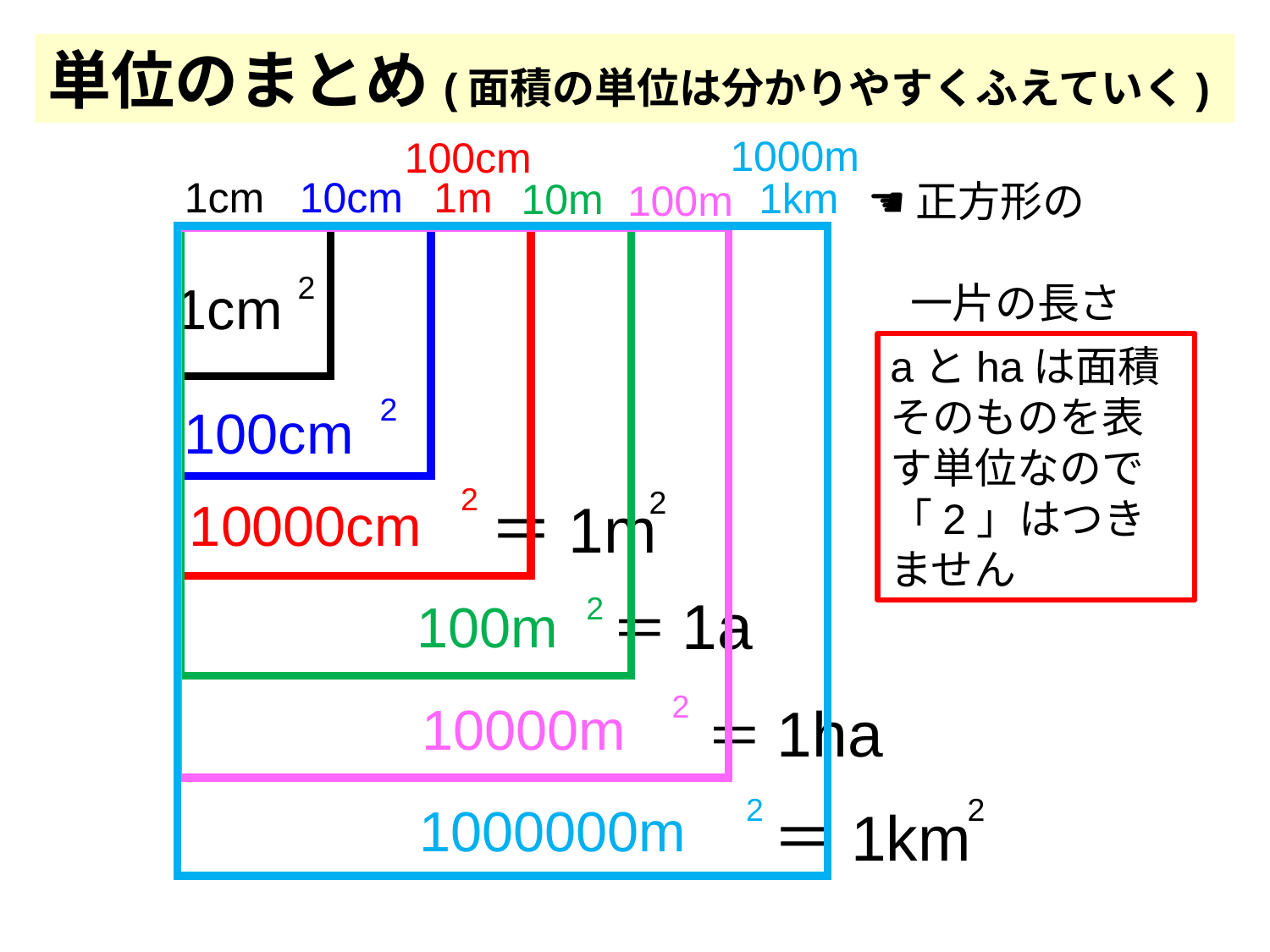

単位のまとめ(面積の単位は分かりやすくふえていく)
1000m
1km
100cm
1m
10cm
1cm
10m
100m
☚正方形の
　一片の長さ

2
1cm
aとhaは面積そのものを表す単位なので「2」はつきません
2
100cm
2
2
＝1m
10000cm
＝1a
2
100m
2
10000m
＝1ha
2
2
1000000m
＝1km